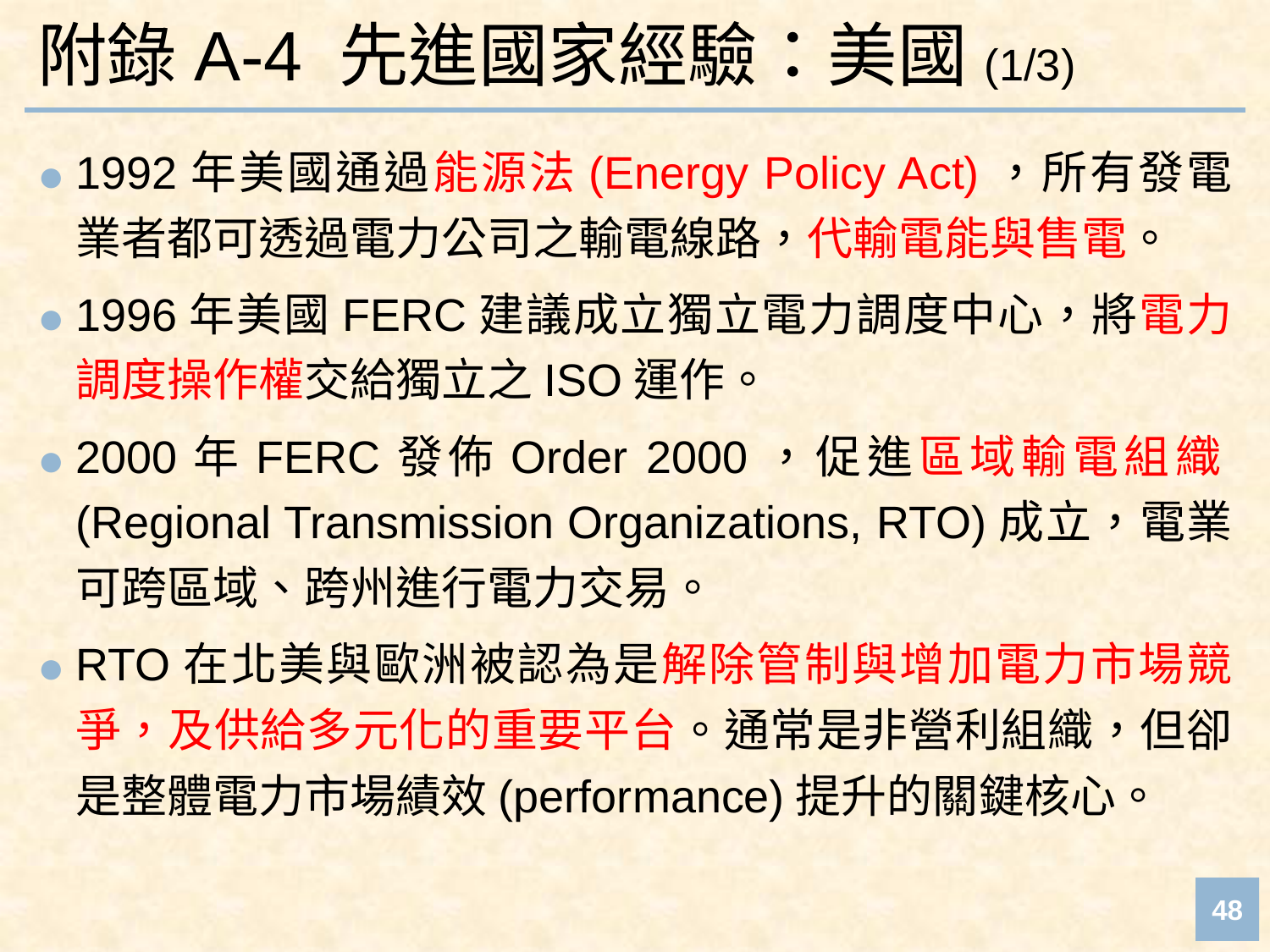

# 附錄A-4 先進國家經驗：美國(1/3)
1992年美國通過能源法(Energy Policy Act)，所有發電業者都可透過電力公司之輸電線路，代輸電能與售電。
1996年美國FERC建議成立獨立電力調度中心，將電力調度操作權交給獨立之ISO運作。
2000年FERC發佈Order 2000，促進區域輸電組織(Regional Transmission Organizations, RTO)成立，電業可跨區域、跨州進行電力交易。
RTO在北美與歐洲被認為是解除管制與增加電力市場競爭，及供給多元化的重要平台。通常是非營利組織，但卻是整體電力市場績效(performance)提升的關鍵核心。
48